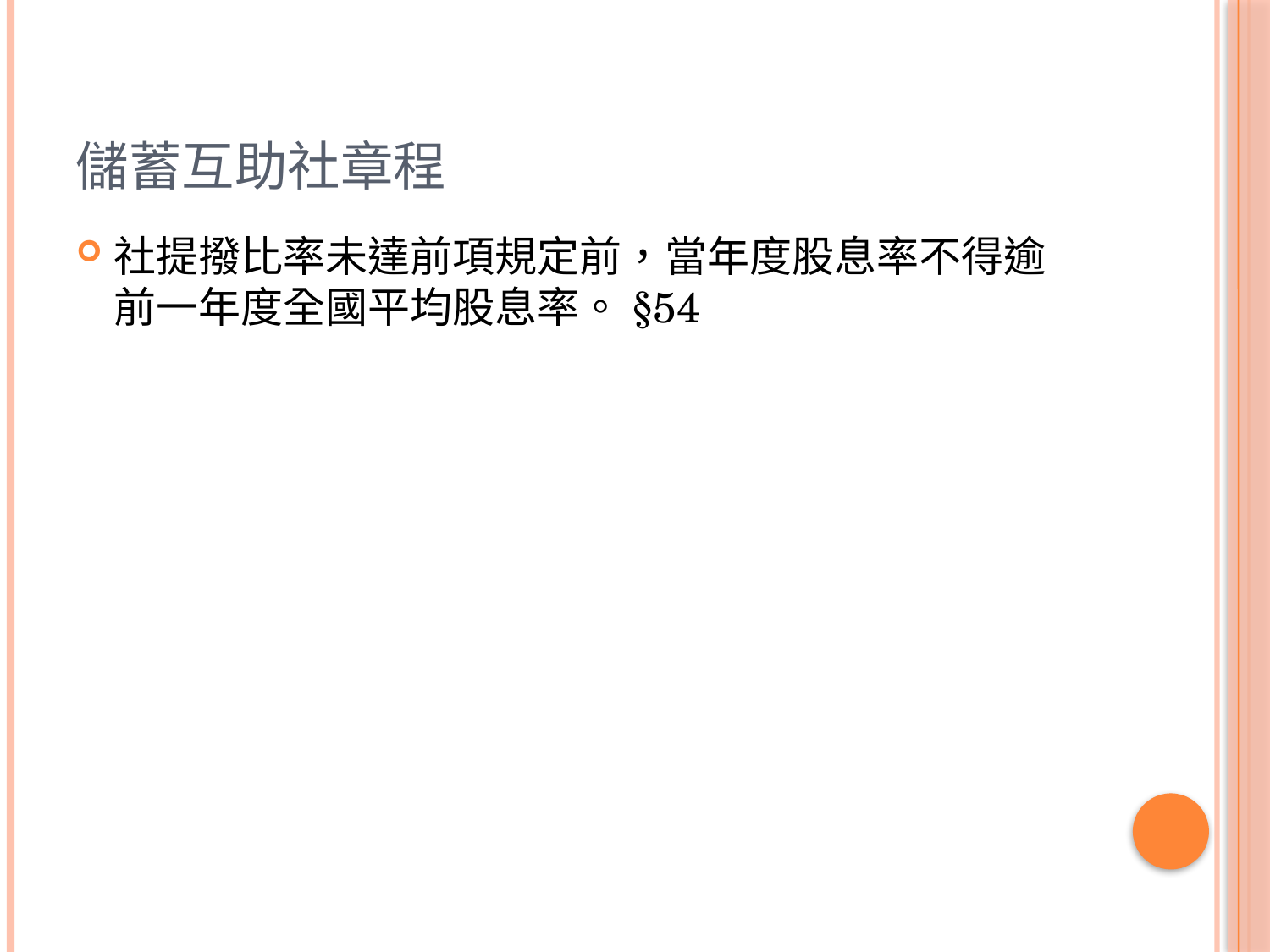

# 儲蓄互助社章程
社提撥比率未達前項規定前，當年度股息率不得逾前一年度全國平均股息率。§54